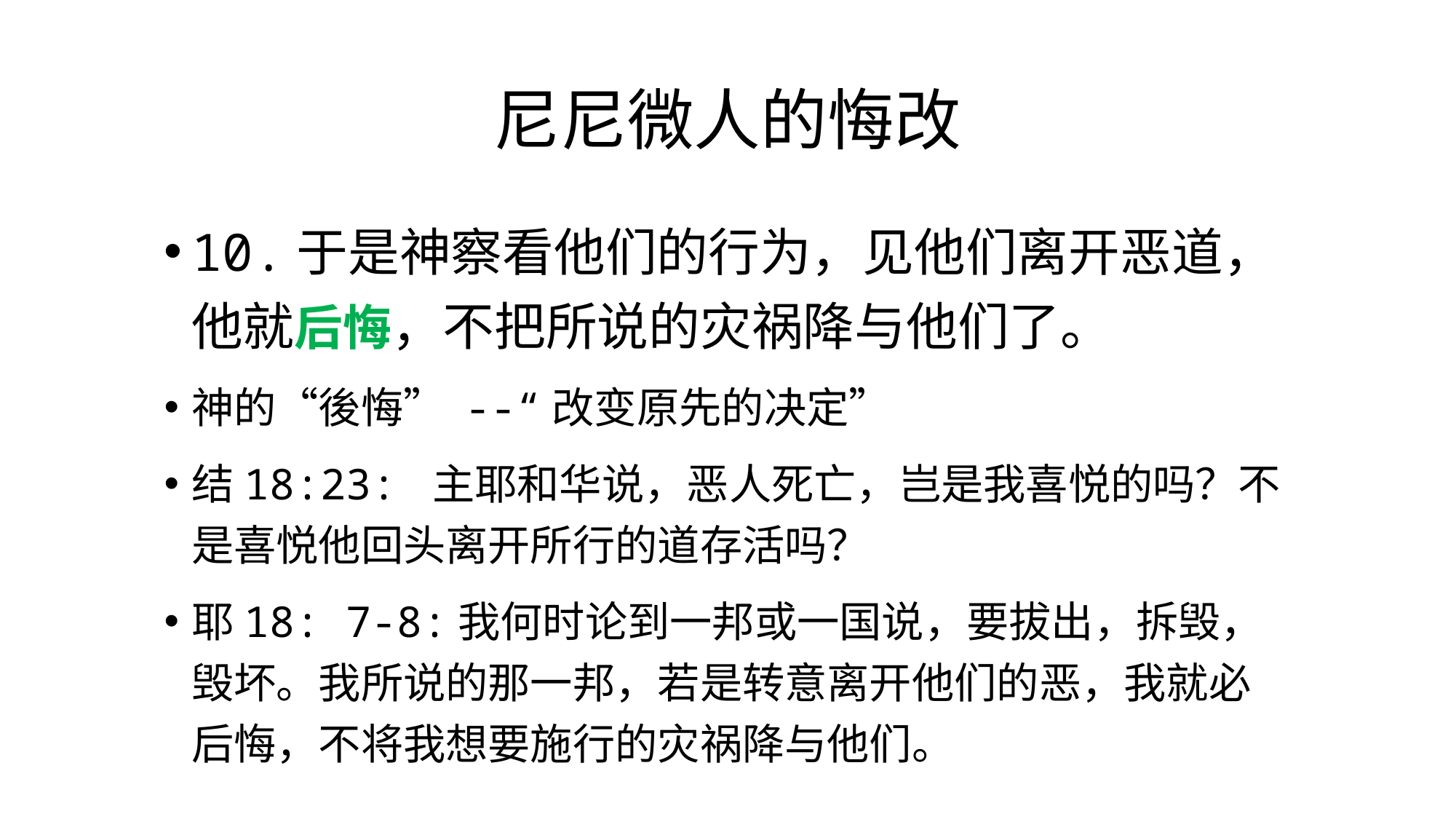

# 尼尼微人的悔改
10.于是神察看他们的行为，见他们离开恶道，他就后悔，不把所说的灾祸降与他们了。
神的“後悔” --“改变原先的决定”
结18:23: 主耶和华说，恶人死亡，岂是我喜悦的吗？不是喜悦他回头离开所行的道存活吗？
耶18: 7-8:我何时论到一邦或一国说，要拔出，拆毁，毁坏。我所说的那一邦，若是转意离开他们的恶，我就必后悔，不将我想要施行的灾祸降与他们。